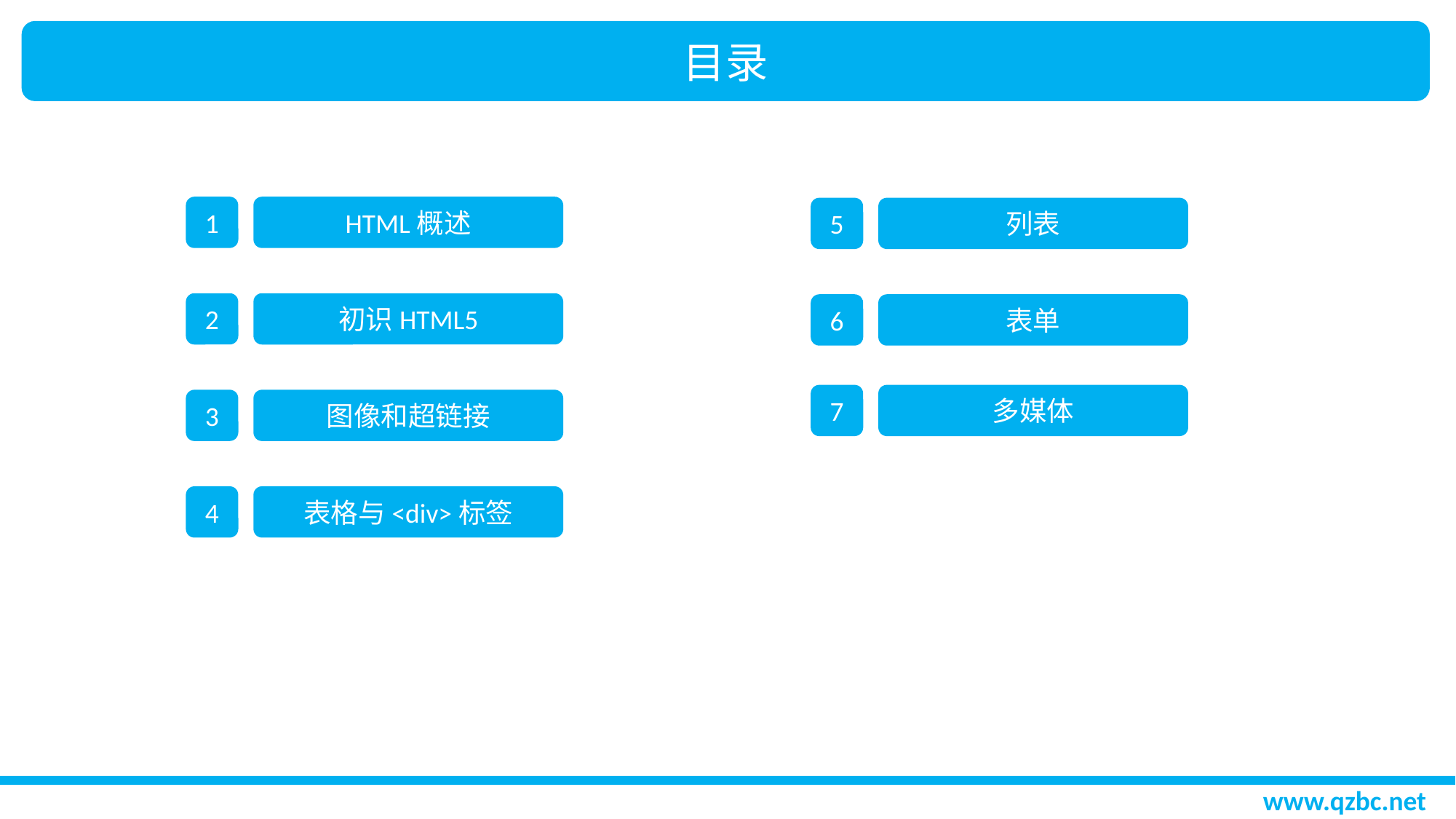

目录
1
HTML概述
5
列表
2
初识HTML5
6
表单
7
多媒体
3
图像和超链接
4
表格与<div>标签

www.qzbc.net